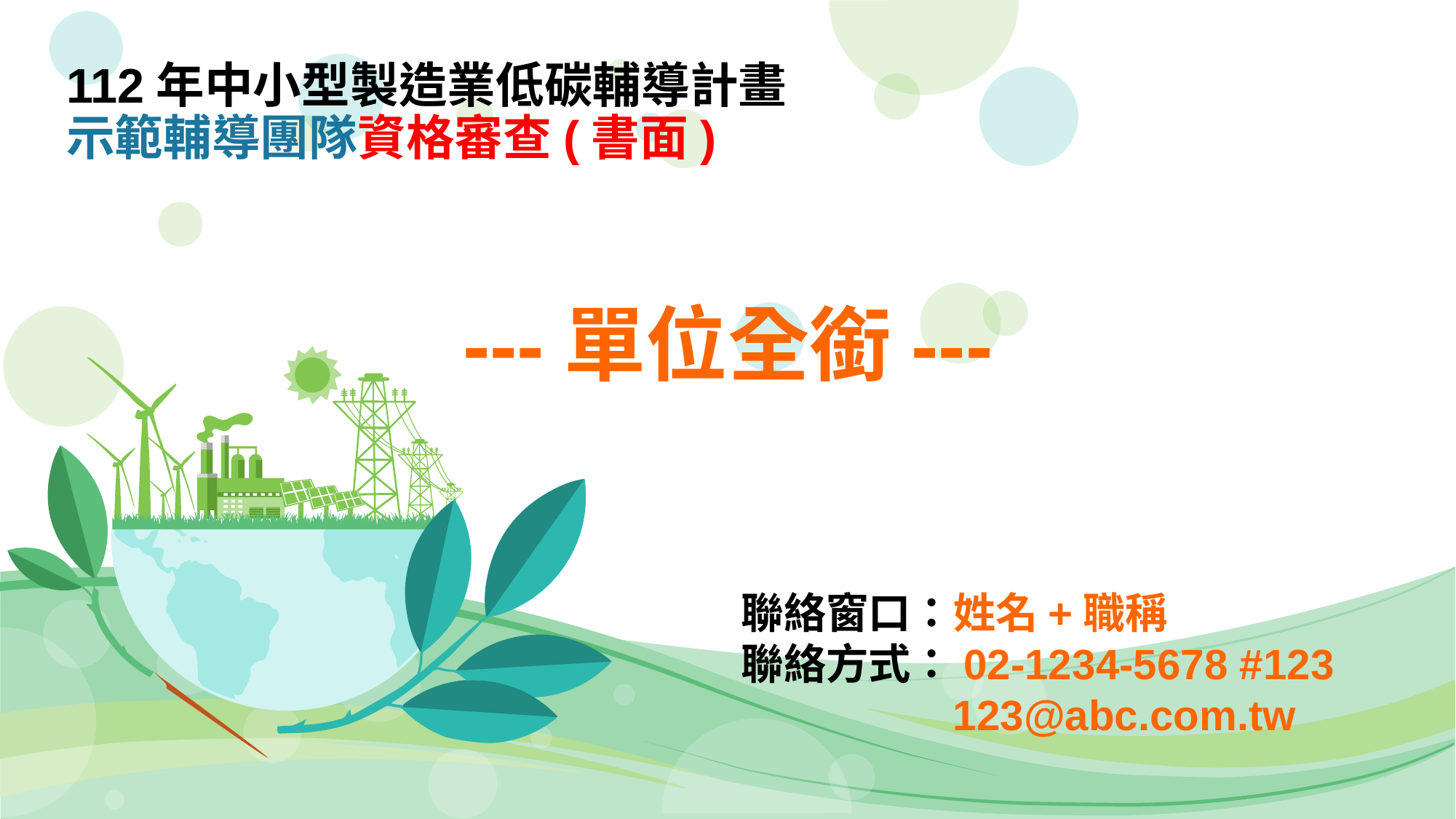

112年中小型製造業低碳輔導計畫
示範輔導團隊資格審查(書面)

---單位全銜---

聯絡窗口：姓名+職稱
聯絡方式：02-1234-5678 #123
123@abc.com.tw